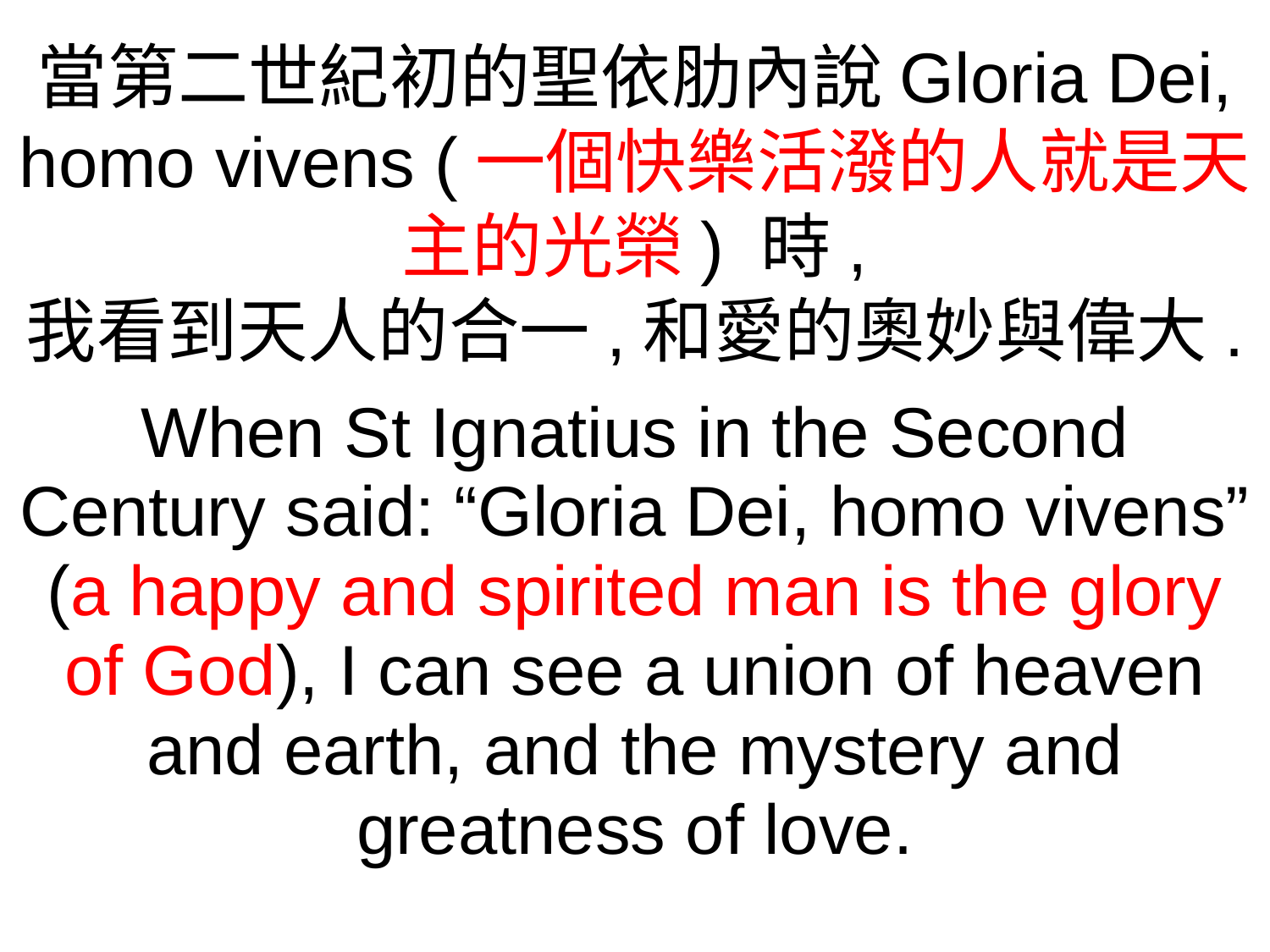

當第二世紀初的聖依肋內說Gloria Dei, homo vivens (一個快樂活潑的人就是天主的光榮) 時,
我看到天人的合一,和愛的奧妙與偉大.
When St Ignatius in the Second Century said: “Gloria Dei, homo vivens” (a happy and spirited man is the glory of God), I can see a union of heaven and earth, and the mystery and greatness of love.